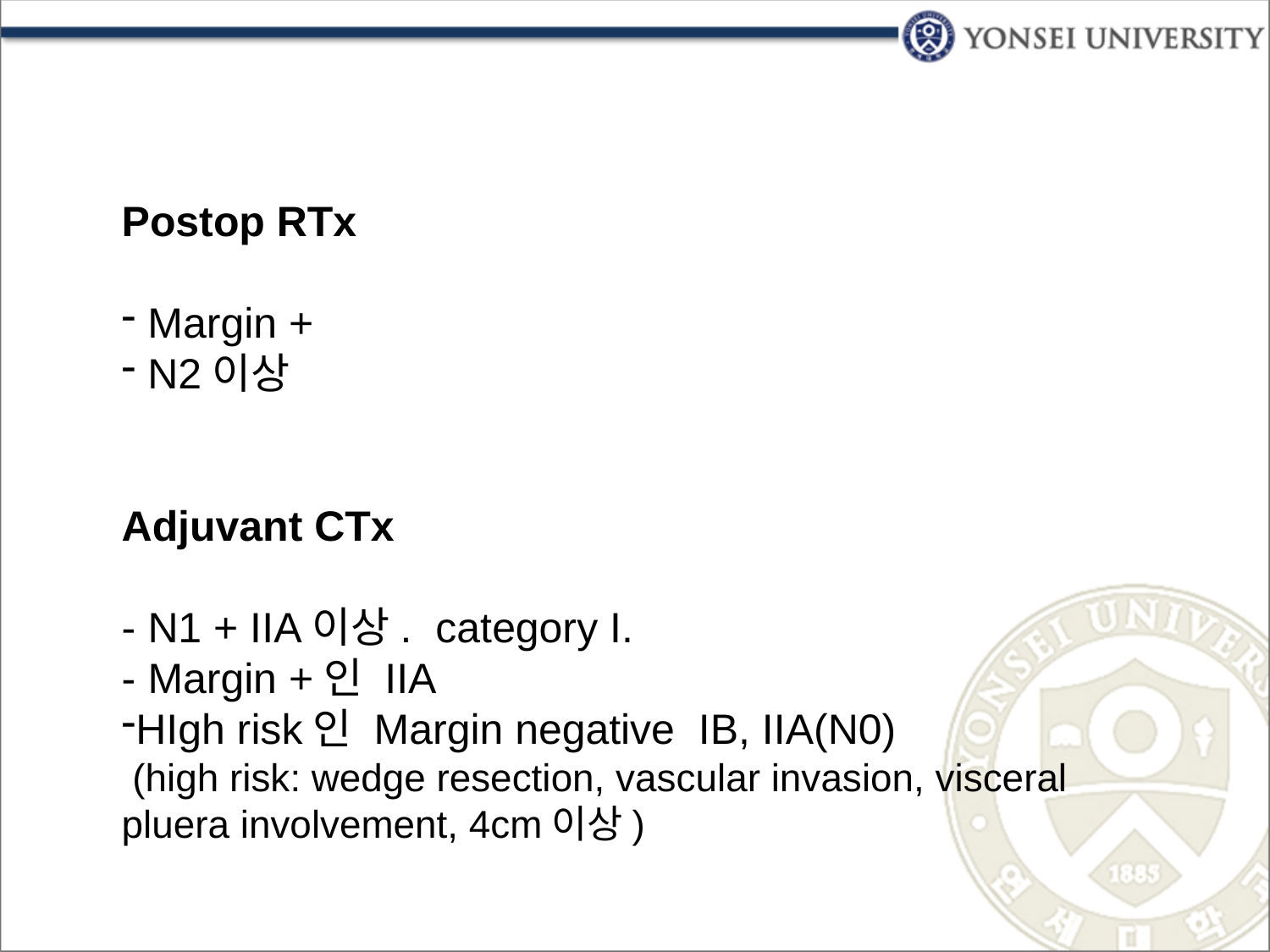

Postop RTx

 Margin +
 N2이상

Adjuvant CTx

- N1 + IIA이상.  category I.
- Margin +인 IIA
HIgh risk인 Margin negative  IB, IIA(N0)
 (high risk: wedge resection, vascular invasion, visceral pluera involvement, 4cm이상)